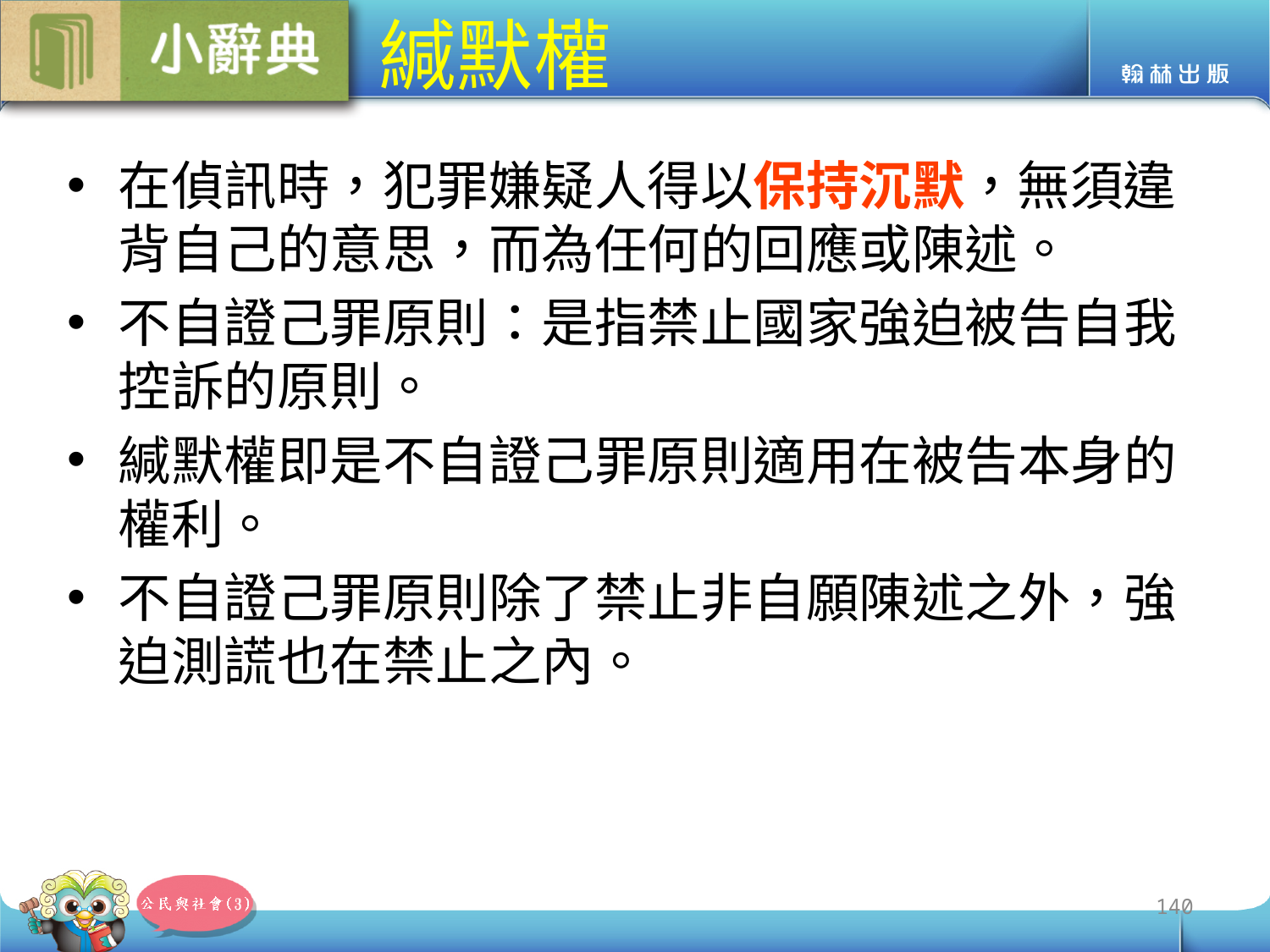

# 緘默權
在偵訊時，犯罪嫌疑人得以保持沉默，無須違背自己的意思，而為任何的回應或陳述。
不自證己罪原則：是指禁止國家強迫被告自我控訴的原則。
緘默權即是不自證己罪原則適用在被告本身的權利。
不自證己罪原則除了禁止非自願陳述之外，強迫測謊也在禁止之內。
140